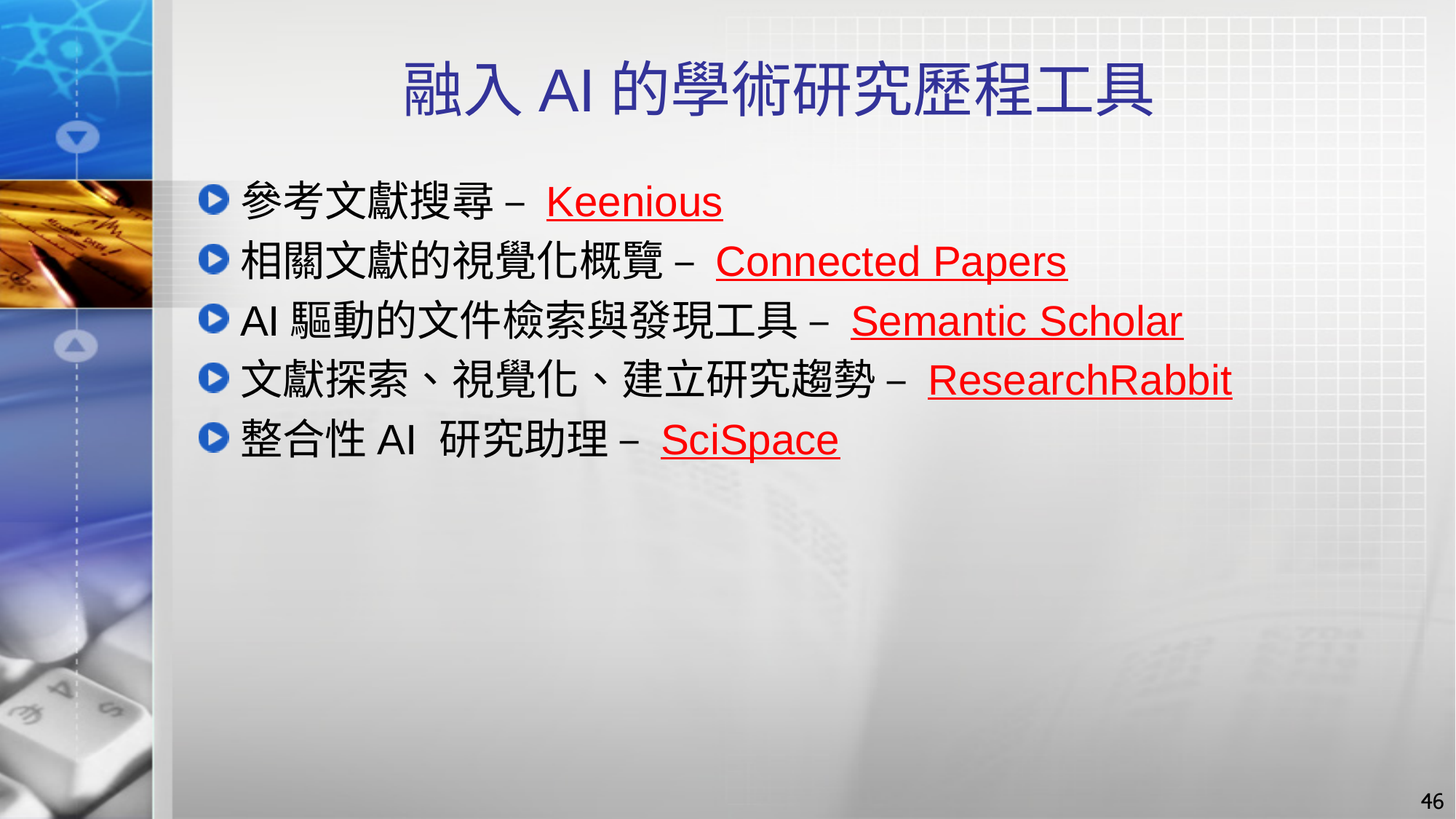

# 融入AI的學術研究歷程工具
參考文獻搜尋 – Keenious
相關文獻的視覺化概覽 – Connected Papers
AI驅動的文件檢索與發現工具 – Semantic Scholar
文獻探索、視覺化、建立研究趨勢 – ResearchRabbit
整合性AI 研究助理 – SciSpace

46